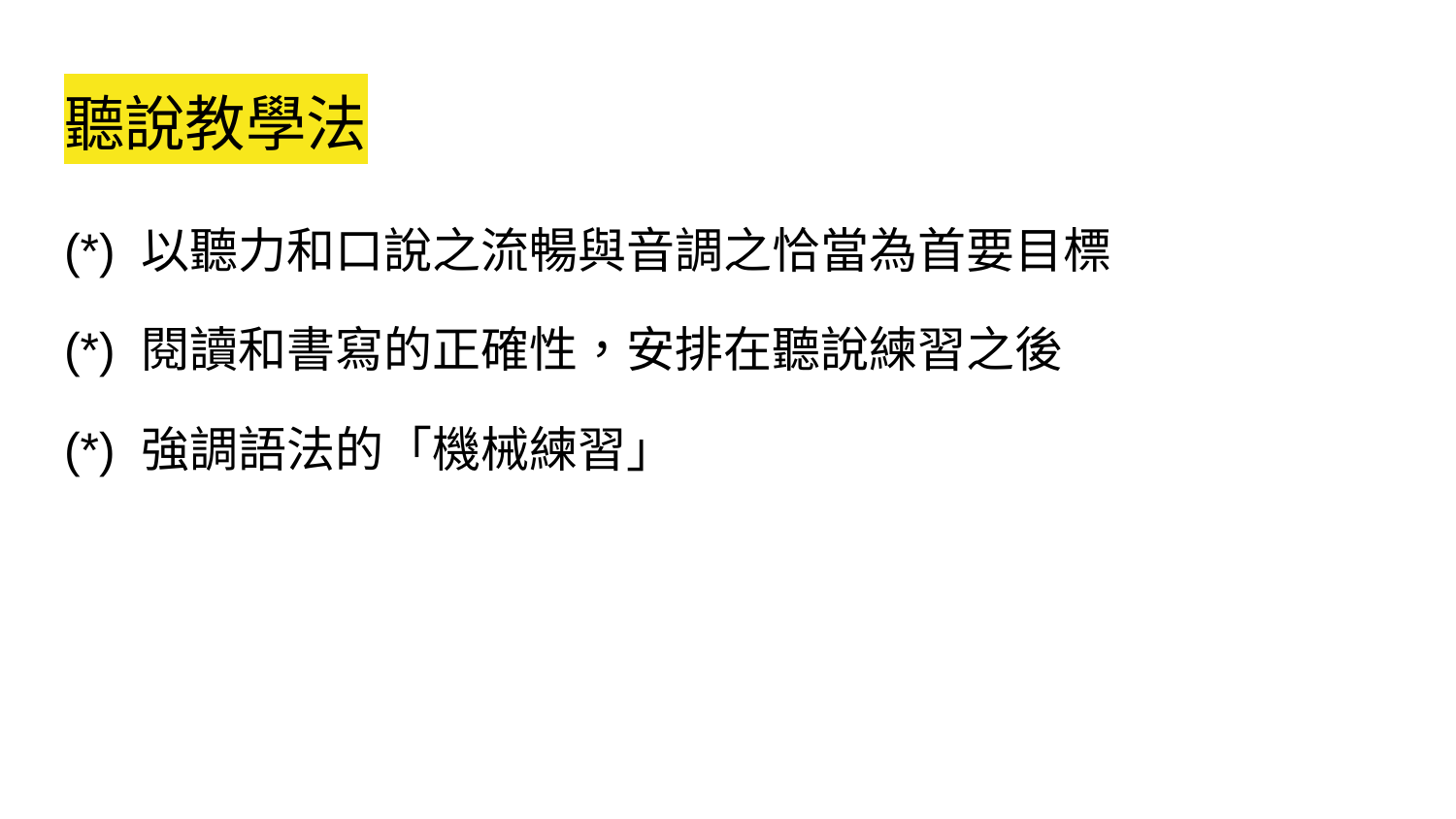

# 聽說教學法
(*) 以聽力和口說之流暢與音調之恰當為首要目標
(*) 閱讀和書寫的正確性，安排在聽說練習之後
(*) 強調語法的「機械練習」